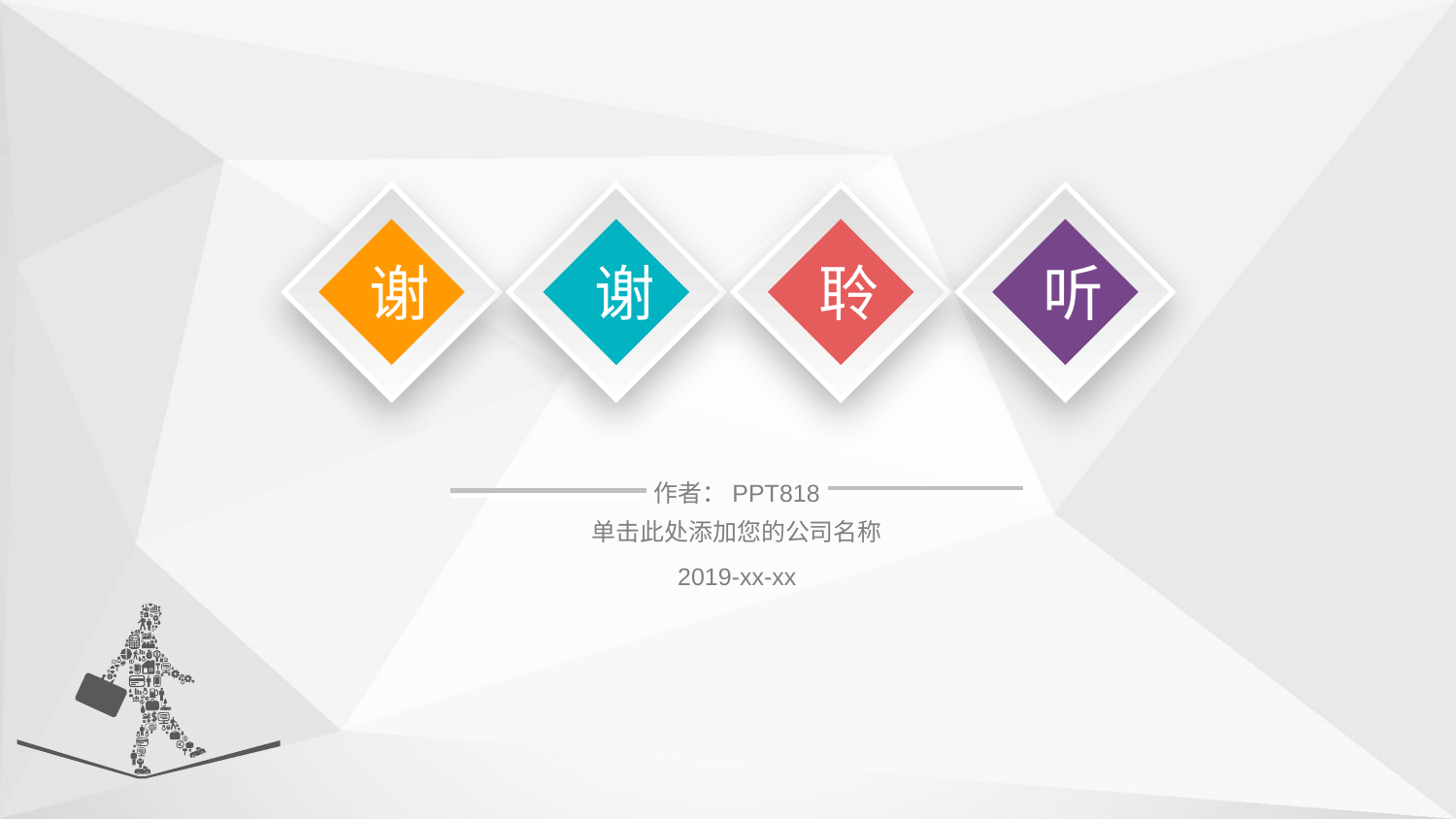

谢

谢

聆

听
作者：PPT818
单击此处添加您的公司名称
2019-xx-xx